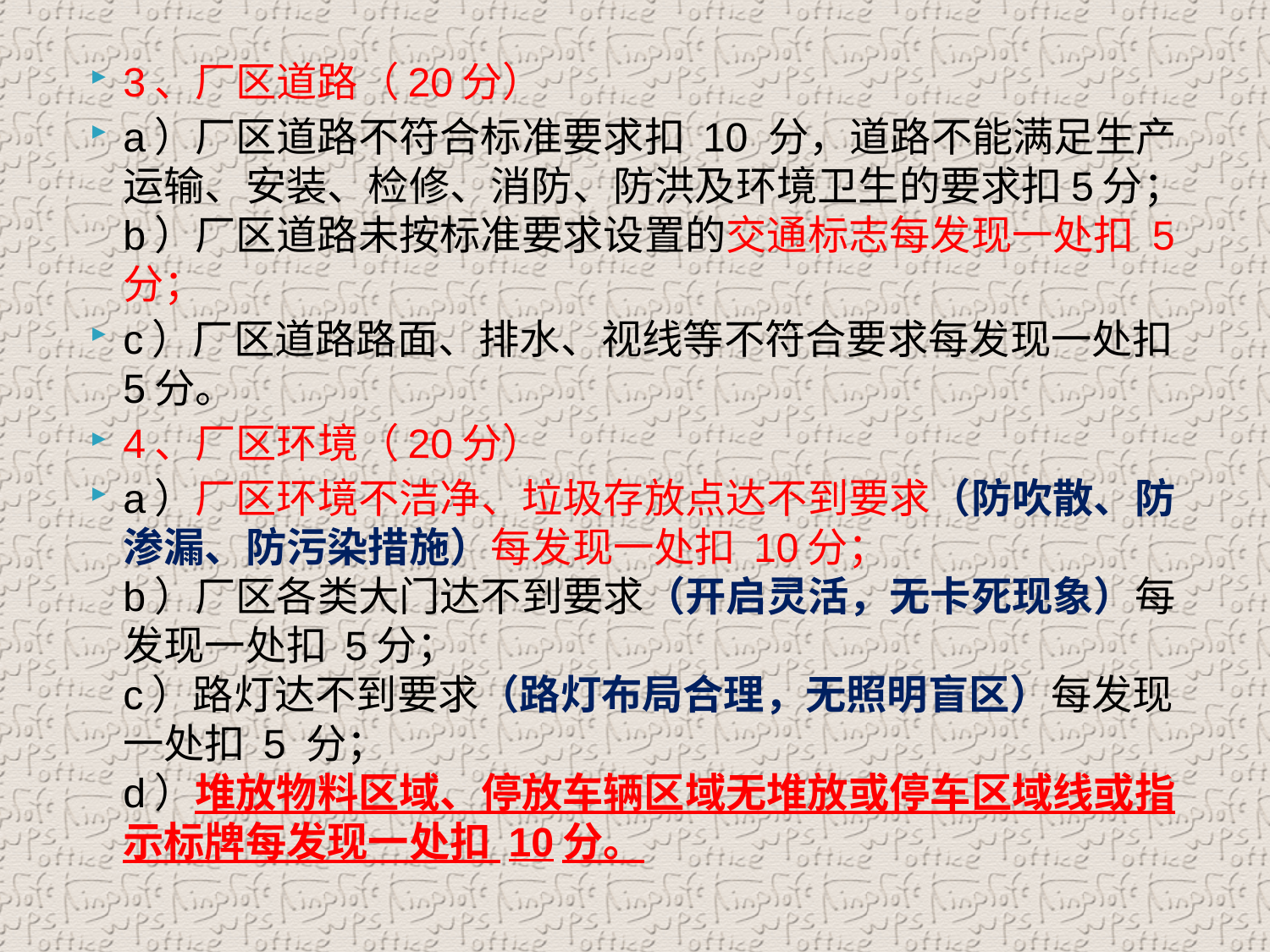

3、厂区道路（20分）
a）厂区道路不符合标准要求扣 10 分，道路不能满足生产运输、安装、检修、消防、防洪及环境卫生的要求扣5分；
b）厂区道路未按标准要求设置的交通标志每发现一处扣 5 分；
c）厂区道路路面、排水、视线等不符合要求每发现一处扣 5分。
4、厂区环境（20分）
a）厂区环境不洁净、垃圾存放点达不到要求（防吹散、防渗漏、防污染措施）每发现一处扣 10分；
b）厂区各类大门达不到要求（开启灵活，无卡死现象）每发现一处扣 5分；
c）路灯达不到要求（路灯布局合理，无照明盲区）每发现一处扣 5 分；
d）堆放物料区域、停放车辆区域无堆放或停车区域线或指示标牌每发现一处扣 10分。